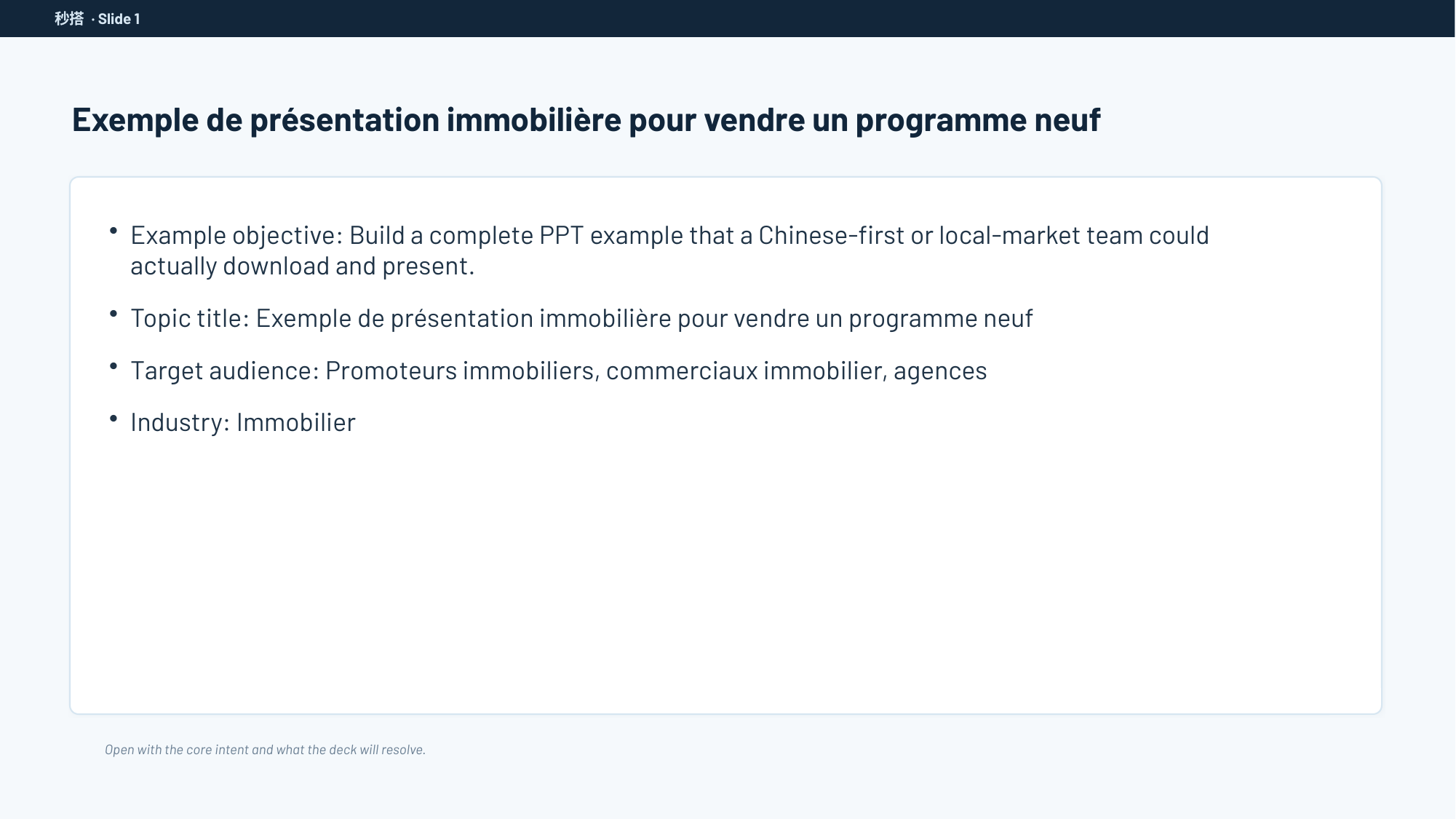

秒搭 · Slide 1
Exemple de présentation immobilière pour vendre un programme neuf

Example objective: Build a complete PPT example that a Chinese-first or local-market team could actually download and present.
Topic title: Exemple de présentation immobilière pour vendre un programme neuf
Target audience: Promoteurs immobiliers, commerciaux immobilier, agences
Industry: Immobilier
Open with the core intent and what the deck will resolve.